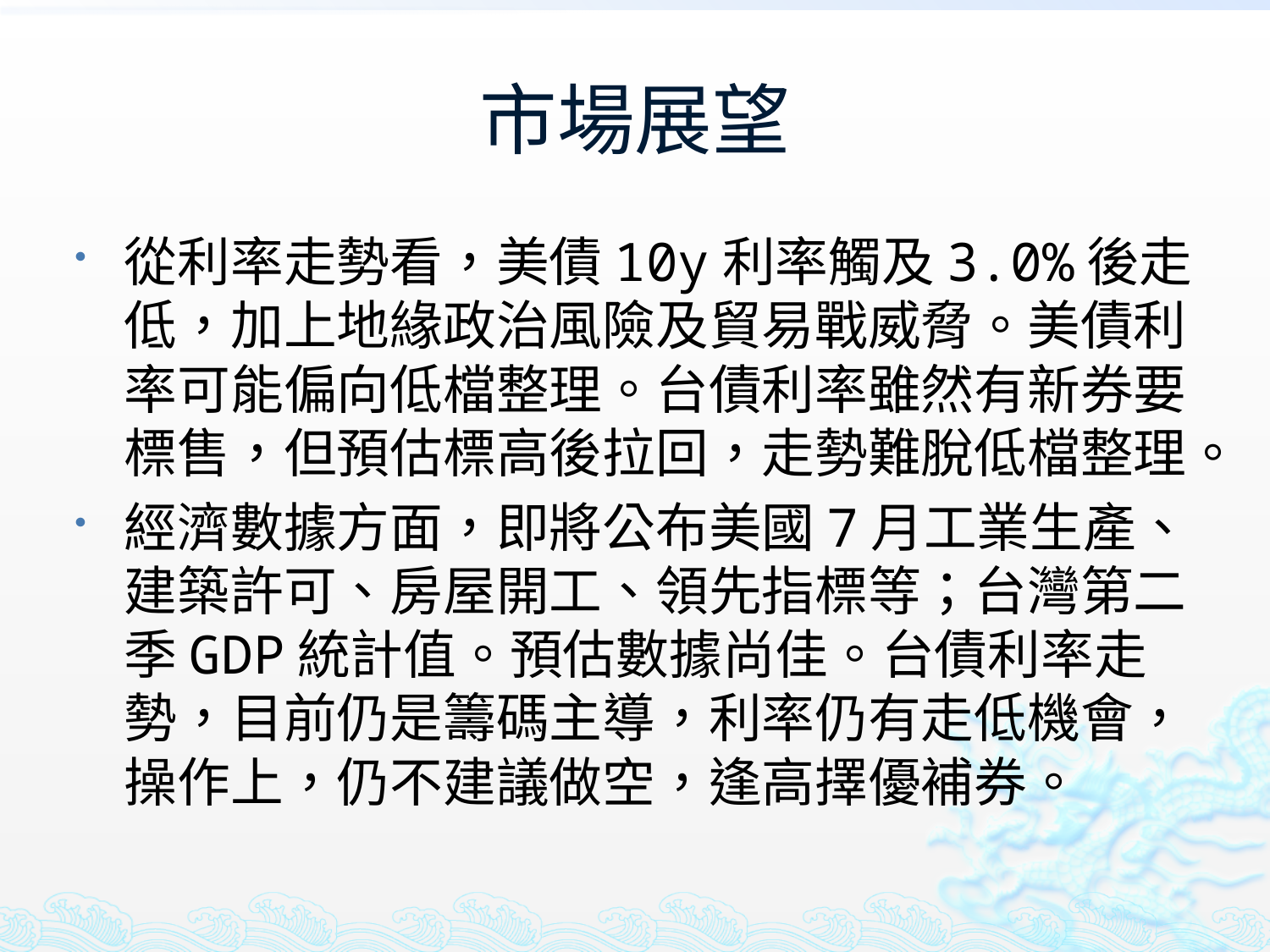

# 市場展望
從利率走勢看，美債10y利率觸及3.0%後走低，加上地緣政治風險及貿易戰威脅。美債利率可能偏向低檔整理。台債利率雖然有新券要標售，但預估標高後拉回，走勢難脫低檔整理。
經濟數據方面，即將公布美國7月工業生產、建築許可、房屋開工、領先指標等；台灣第二季GDP統計值。預估數據尚佳。台債利率走勢，目前仍是籌碼主導，利率仍有走低機會，操作上，仍不建議做空，逢高擇優補券。